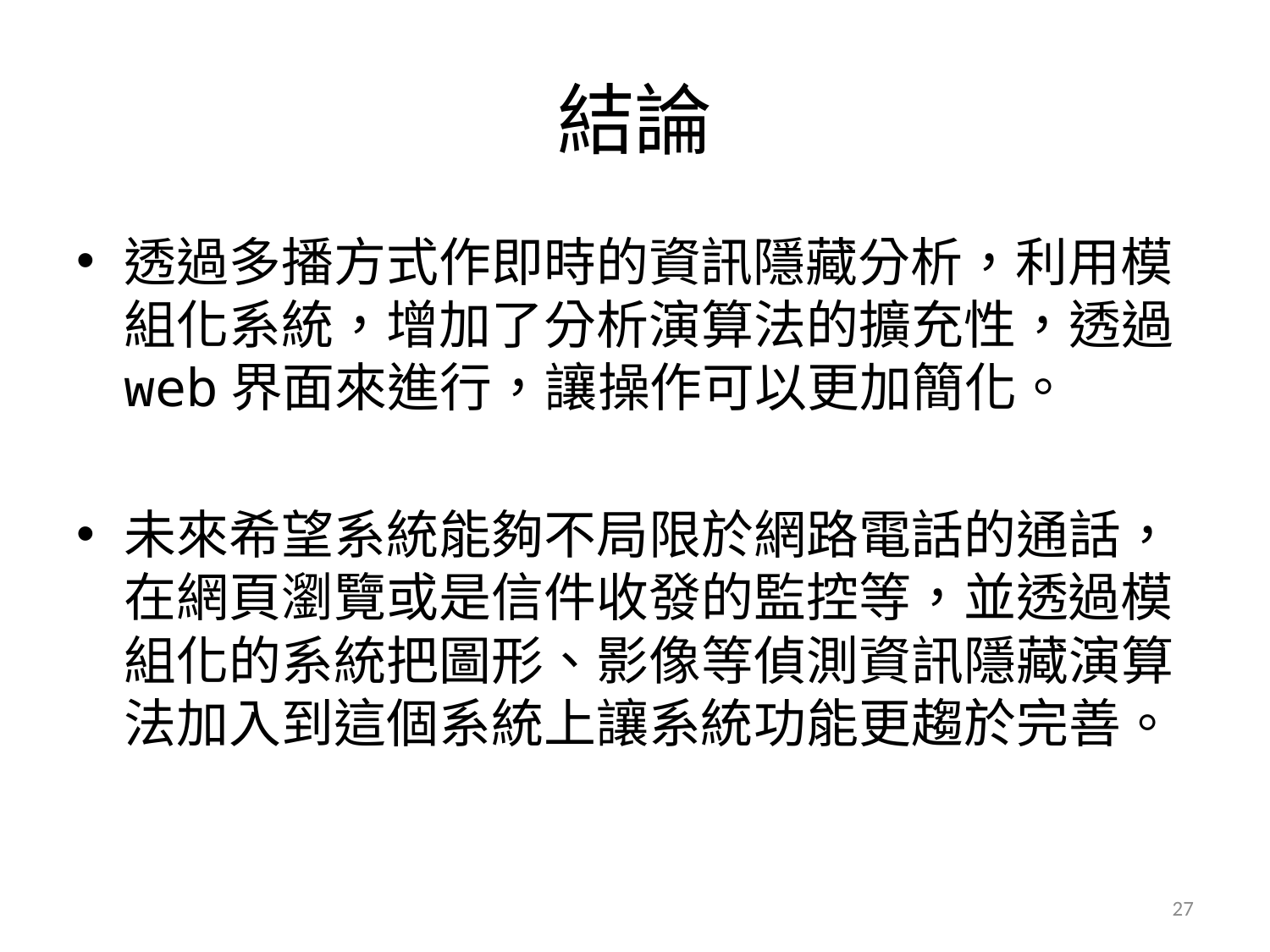

# 結論
透過多播方式作即時的資訊隱藏分析，利用模組化系統，增加了分析演算法的擴充性，透過web界面來進行，讓操作可以更加簡化。

未來希望系統能夠不局限於網路電話的通話，在網頁瀏覽或是信件收發的監控等，並透過模組化的系統把圖形、影像等偵測資訊隱藏演算法加入到這個系統上讓系統功能更趨於完善。

27